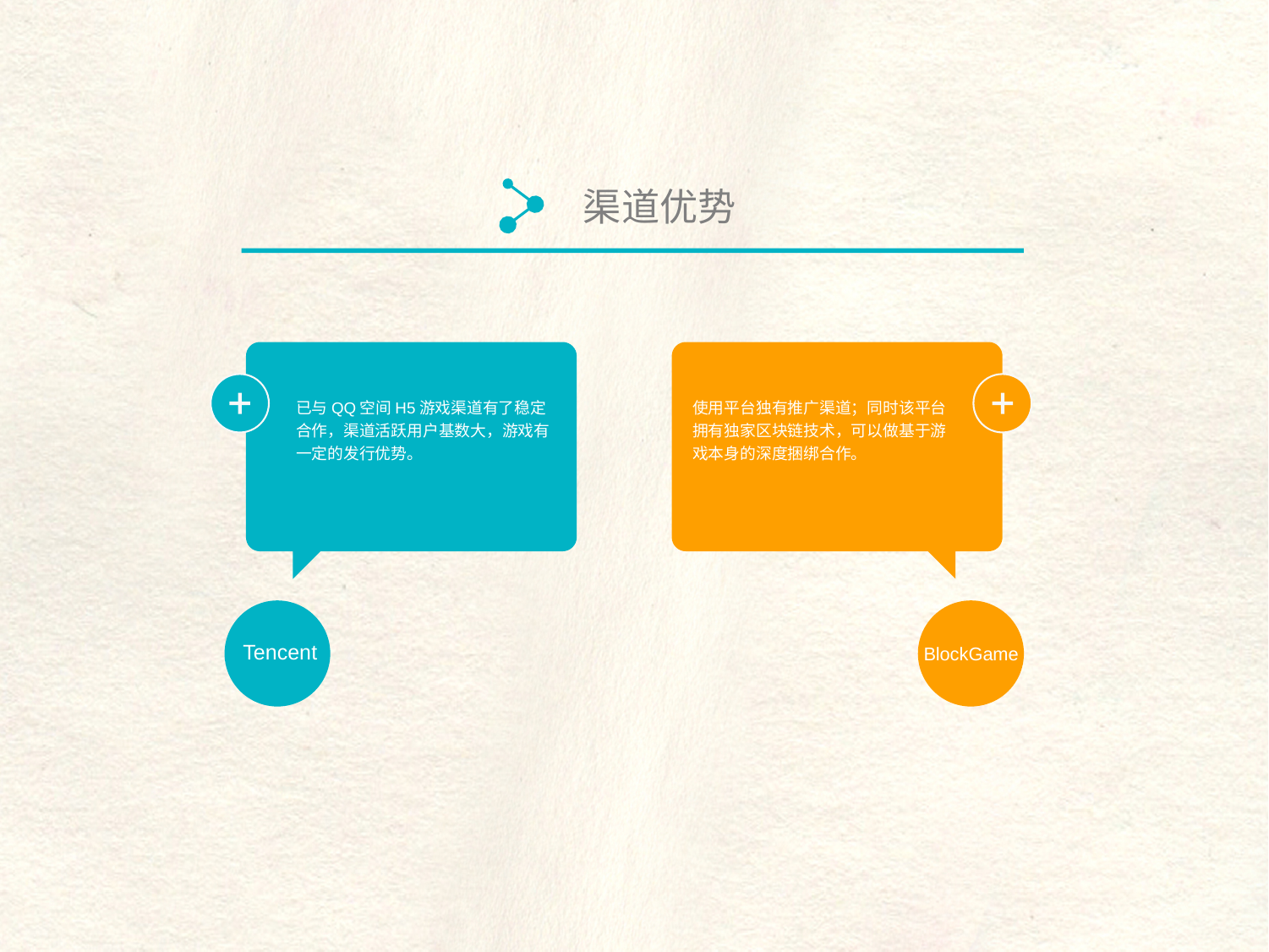

渠道优势

已与QQ空间H5游戏渠道有了稳定合作，渠道活跃用户基数大，游戏有一定的发行优势。
使用平台独有推广渠道；同时该平台拥有独家区块链技术，可以做基于游戏本身的深度捆绑合作。

Tencent
BlockGame